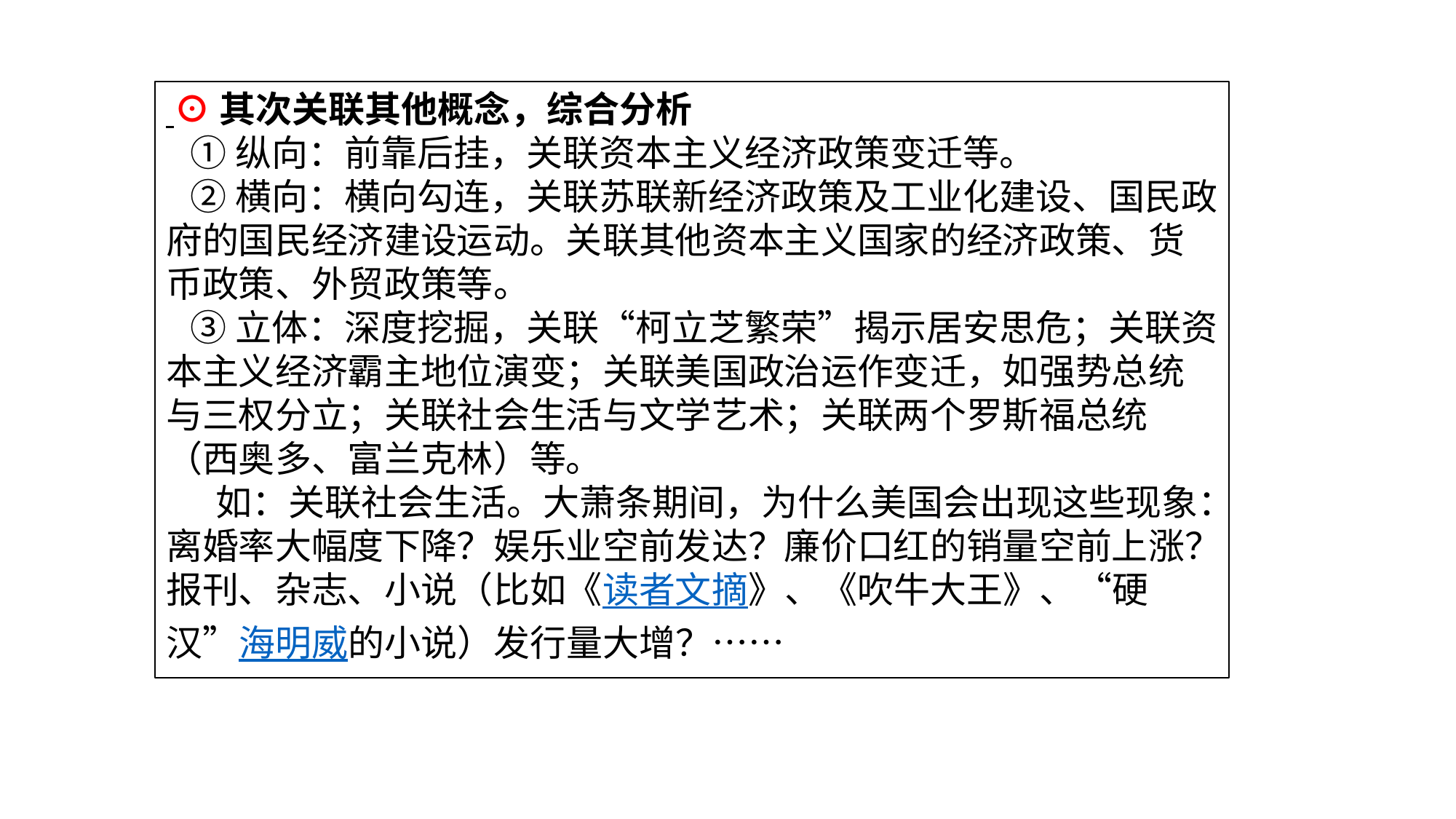

⊙其次关联其他概念，综合分析
   ①纵向：前靠后挂，关联资本主义经济政策变迁等。
   ②横向：横向勾连，关联苏联新经济政策及工业化建设、国民政府的国民经济建设运动。关联其他资本主义国家的经济政策、货币政策、外贸政策等。
   ③立体：深度挖掘，关联“柯立芝繁荣”揭示居安思危；关联资本主义经济霸主地位演变；关联美国政治运作变迁，如强势总统与三权分立；关联社会生活与文学艺术；关联两个罗斯福总统（西奥多、富兰克林）等。
     如：关联社会生活。大萧条期间，为什么美国会出现这些现象：离婚率大幅度下降？娱乐业空前发达？廉价口红的销量空前上涨？报刊、杂志、小说（比如《读者文摘》、《吹牛大王》、“硬汉”海明威的小说）发行量大增？……